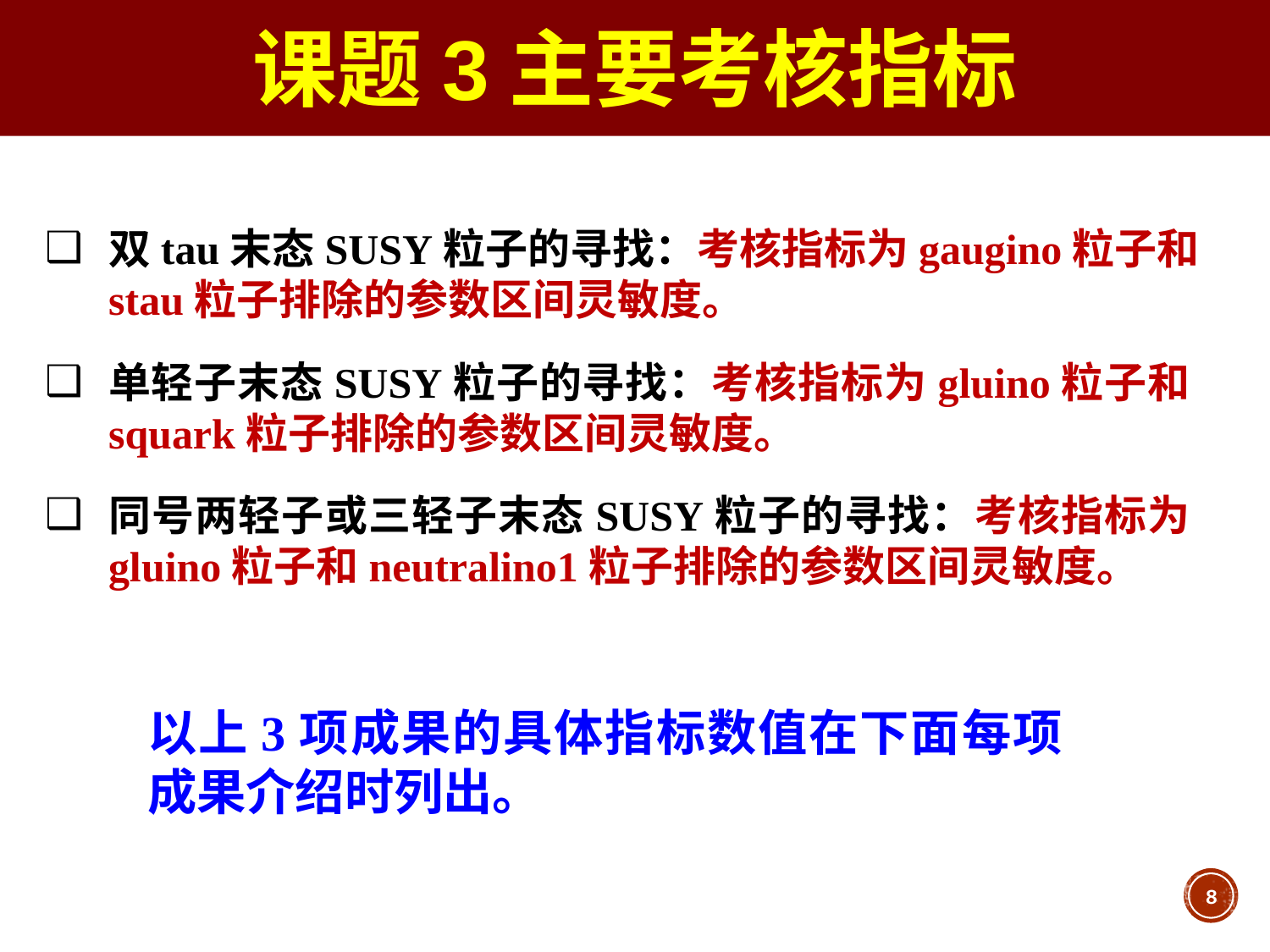

课题3主要考核指标
双tau末态SUSY粒子的寻找：考核指标为gaugino粒子和stau粒子排除的参数区间灵敏度。
单轻子末态SUSY粒子的寻找：考核指标为gluino粒子和squark粒子排除的参数区间灵敏度。
同号两轻子或三轻子末态SUSY粒子的寻找：考核指标为gluino粒子和neutralino1粒子排除的参数区间灵敏度。
以上3项成果的具体指标数值在下面每项成果介绍时列出。
8